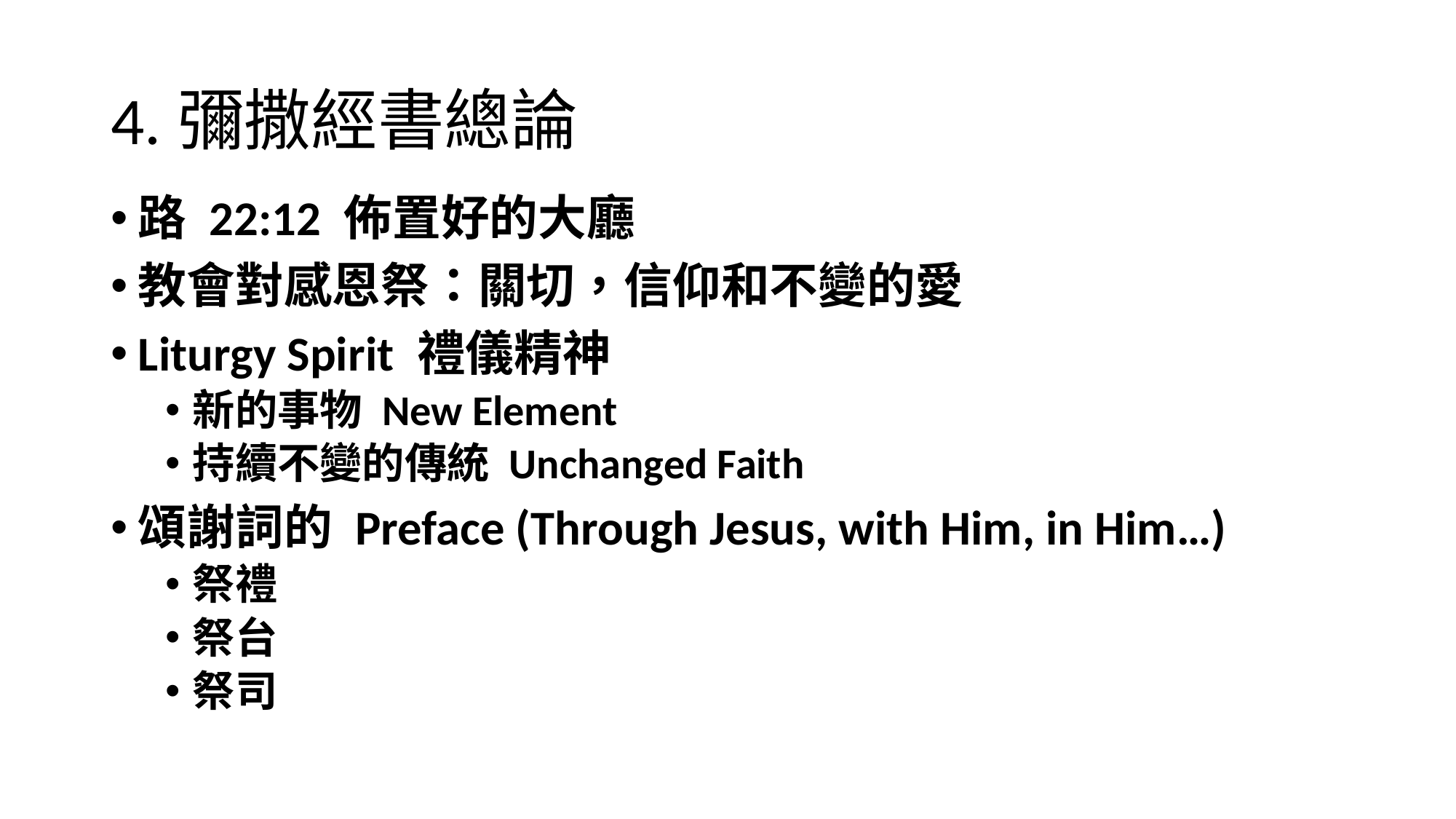

# 4.彌撒經書總論
路 22:12 佈置好的大廳
教會對感恩祭：關切，信仰和不變的愛
Liturgy Spirit 禮儀精神
新的事物 New Element
持續不變的傳統 Unchanged Faith
頌謝詞的 Preface (Through Jesus, with Him, in Him…)
祭禮
祭台
祭司